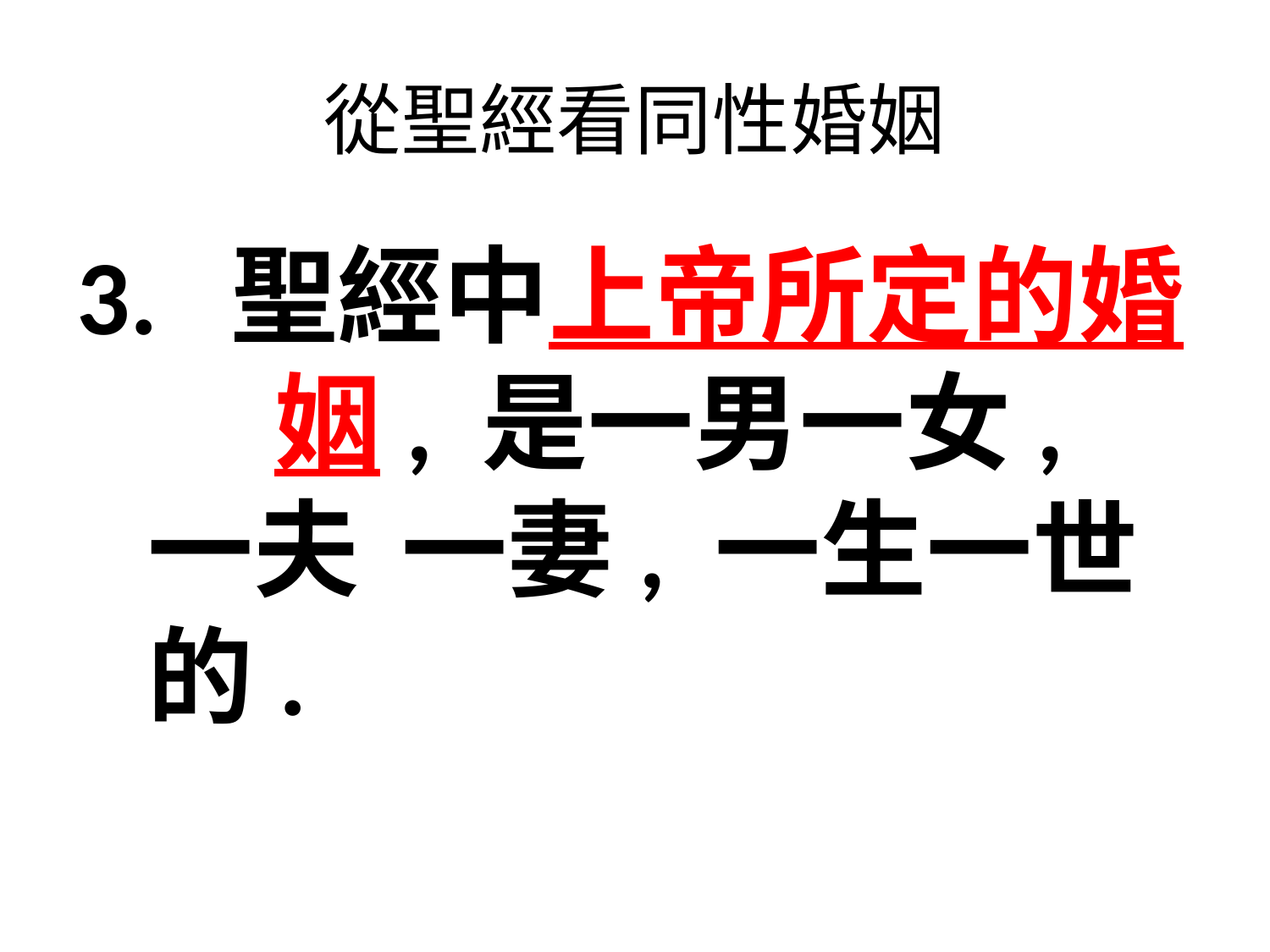

# 從聖經看同性婚姻
3.  聖經中上帝所定的婚	姻, 是一男一女, 一夫	一妻, 一生一世的.